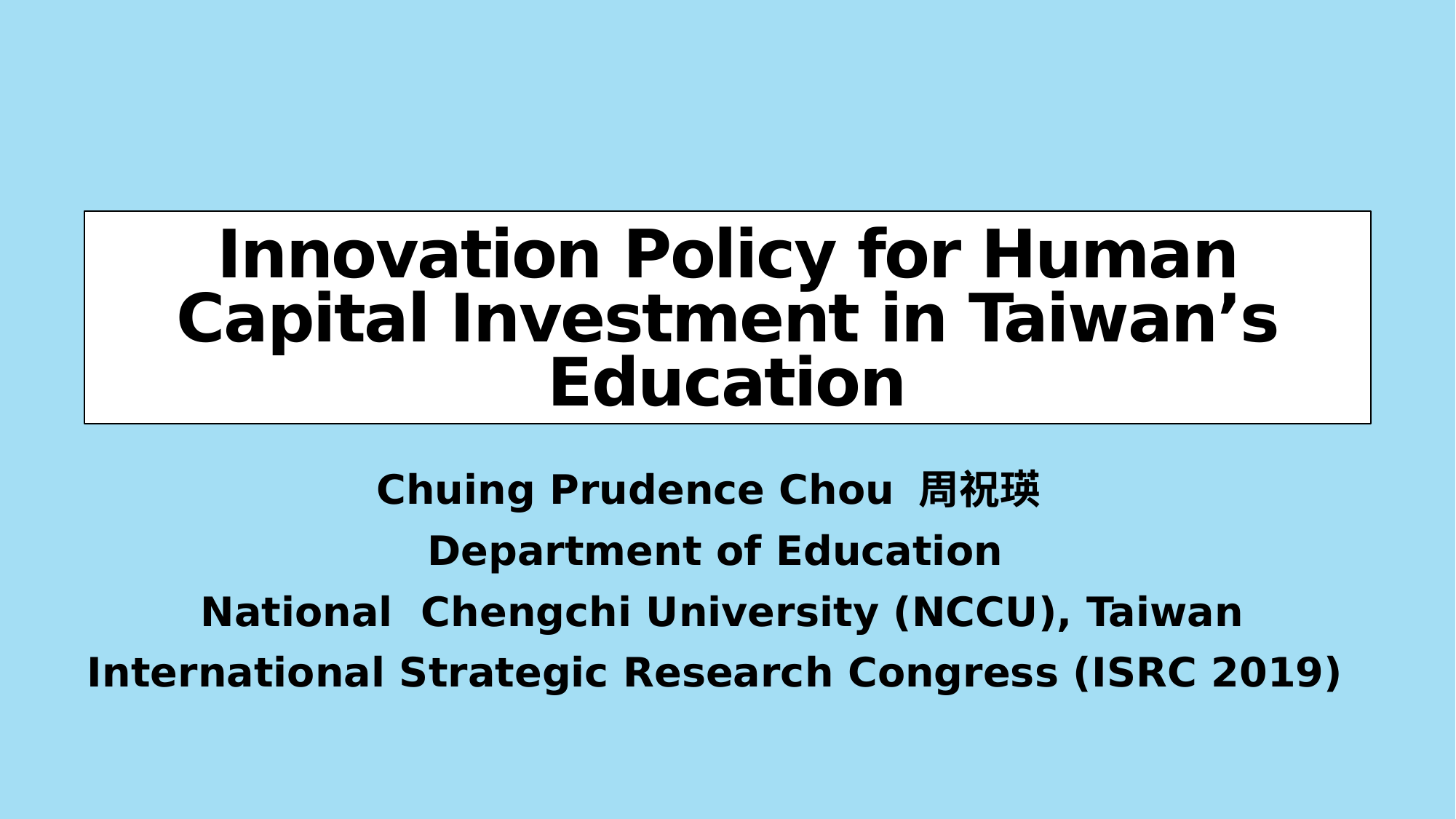

# Innovation Policy for Human Capital Investment in Taiwan’s Education
Chuing Prudence Chou 周祝瑛
Department of Education
 National  Chengchi University (NCCU), Taiwan
International Strategic Research Congress (ISRC 2019)